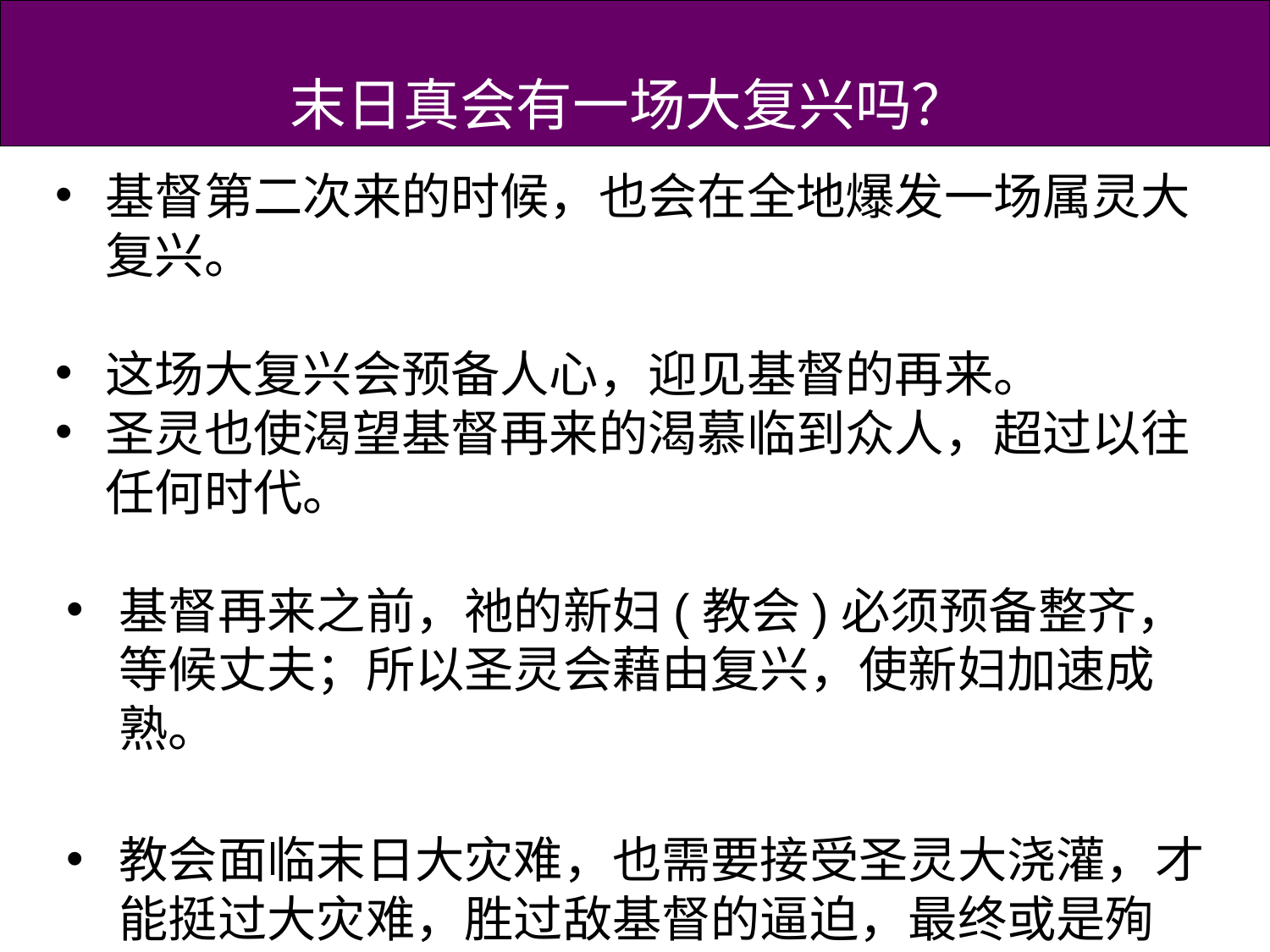

末日真会有一场大复兴吗？
基督第二次来的时候，也会在全地爆发一场属灵大复兴。

这场大复兴会预备人心，迎见基督的再来。
圣灵也使渴望基督再来的渴慕临到众人，超过以往任何时代。

基督再来之前，祂的新妇(教会)必须预备整齐，等候丈夫；所以圣灵会藉由复兴，使新妇加速成熟。

教会面临末日大灾难，也需要接受圣灵大浇灌，才能挺过大灾难，胜过敌基督的逼迫，最终或是殉道，或是被提。